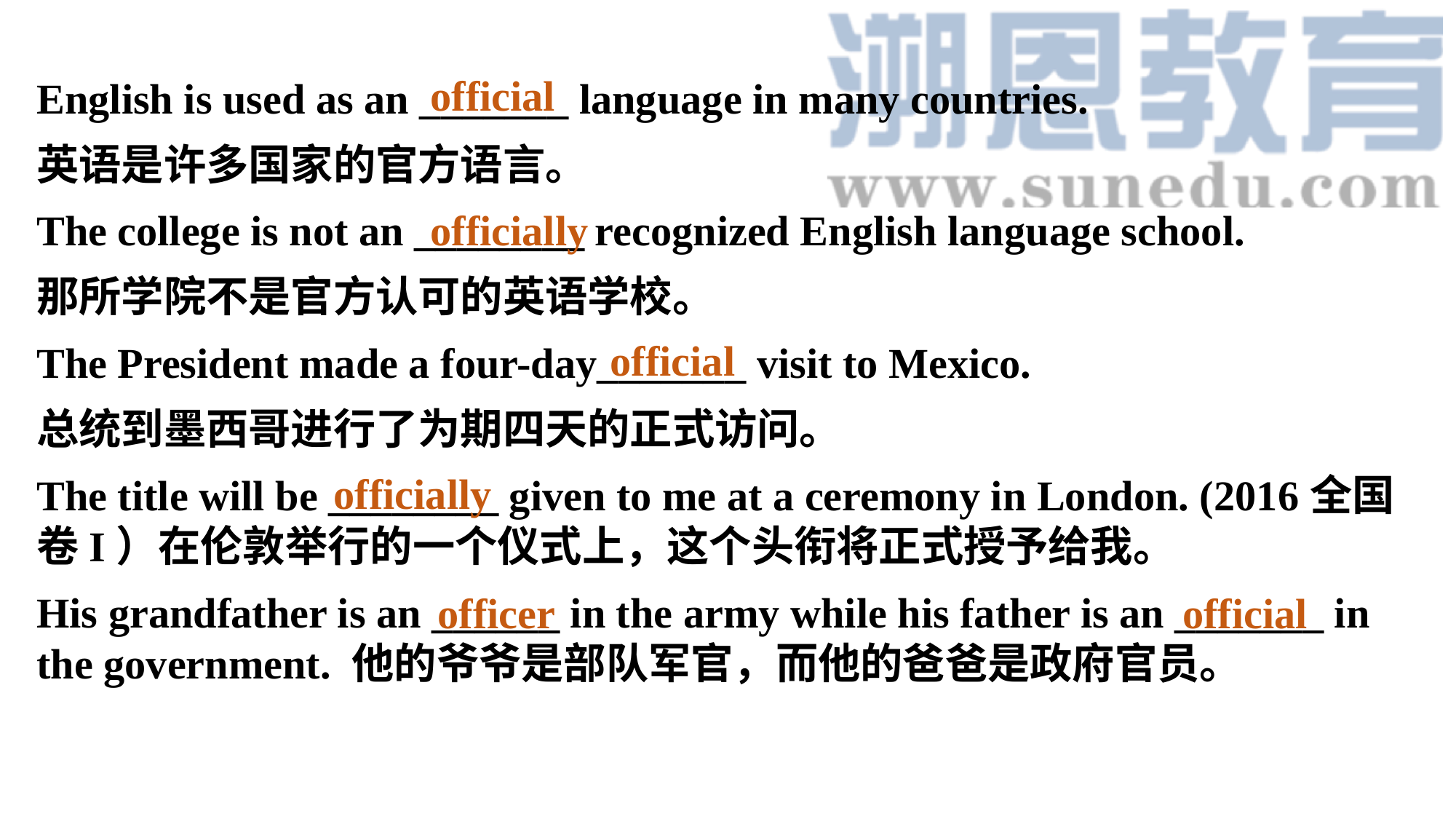

English is used as an _______ language in many countries.
英语是许多国家的官方语言。
The college is not an ________ recognized English language school.
那所学院不是官方认可的英语学校。
The President made a four-day_______ visit to Mexico.
总统到墨西哥进行了为期四天的正式访问。
The title will be ________ given to me at a ceremony in London. (2016全国卷I）在伦敦举行的一个仪式上，这个头衔将正式授予给我。
His grandfather is an ______ in the army while his father is an _______ in the government. 他的爷爷是部队军官，而他的爸爸是政府官员。

official
officially
official
officially
officer
official